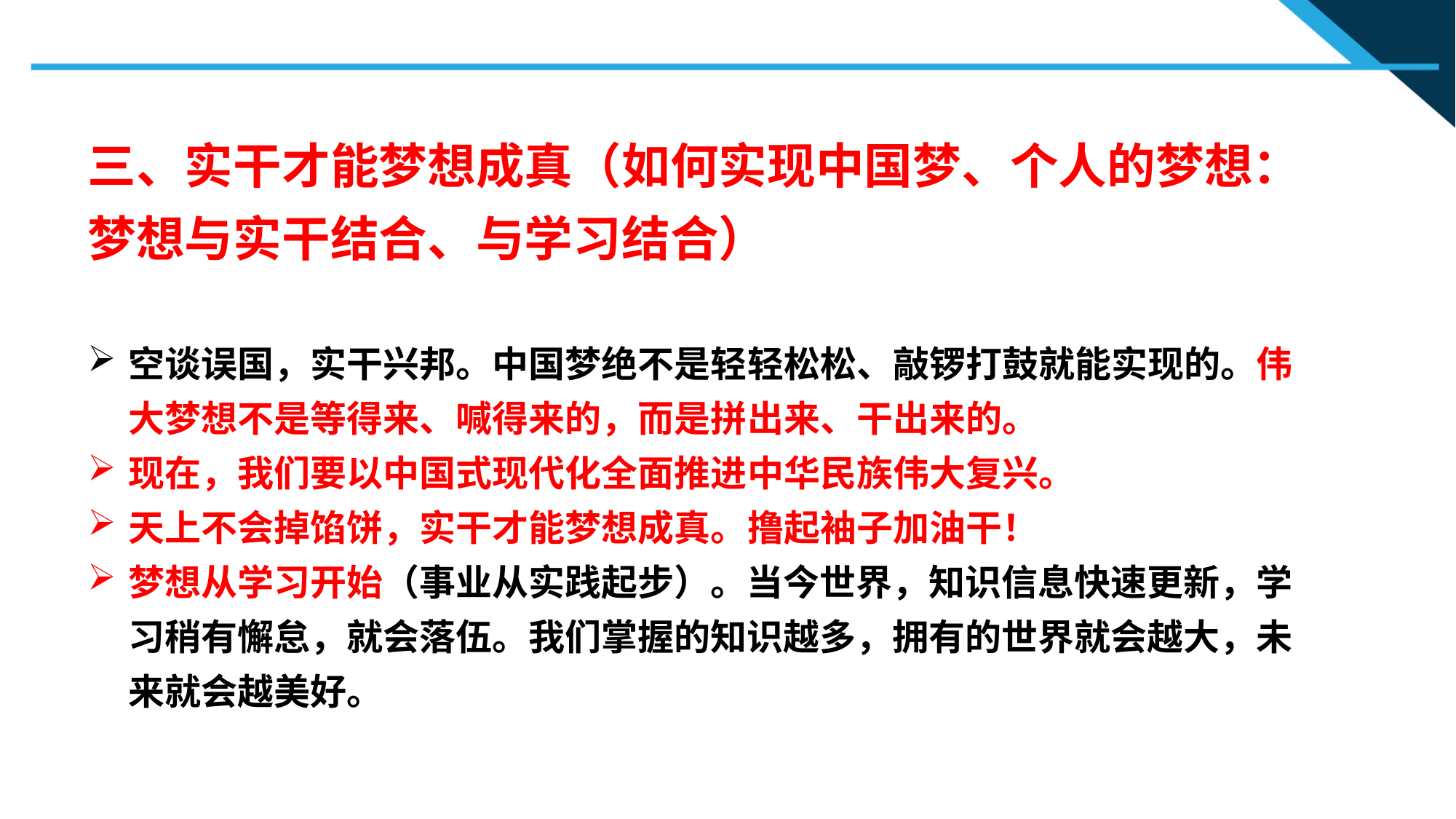

三、实干才能梦想成真（如何实现中国梦、个人的梦想：梦想与实干结合、与学习结合）

空谈误国，实干兴邦。中国梦绝不是轻轻松松、敲锣打鼓就能实现的。伟大梦想不是等得来、喊得来的，而是拼出来、干出来的。
现在，我们要以中国式现代化全面推进中华民族伟大复兴。
天上不会掉馅饼，实干才能梦想成真。撸起袖子加油干！
梦想从学习开始（事业从实践起步）。当今世界，知识信息快速更新，学习稍有懈怠，就会落伍。我们掌握的知识越多，拥有的世界就会越大，未来就会越美好。